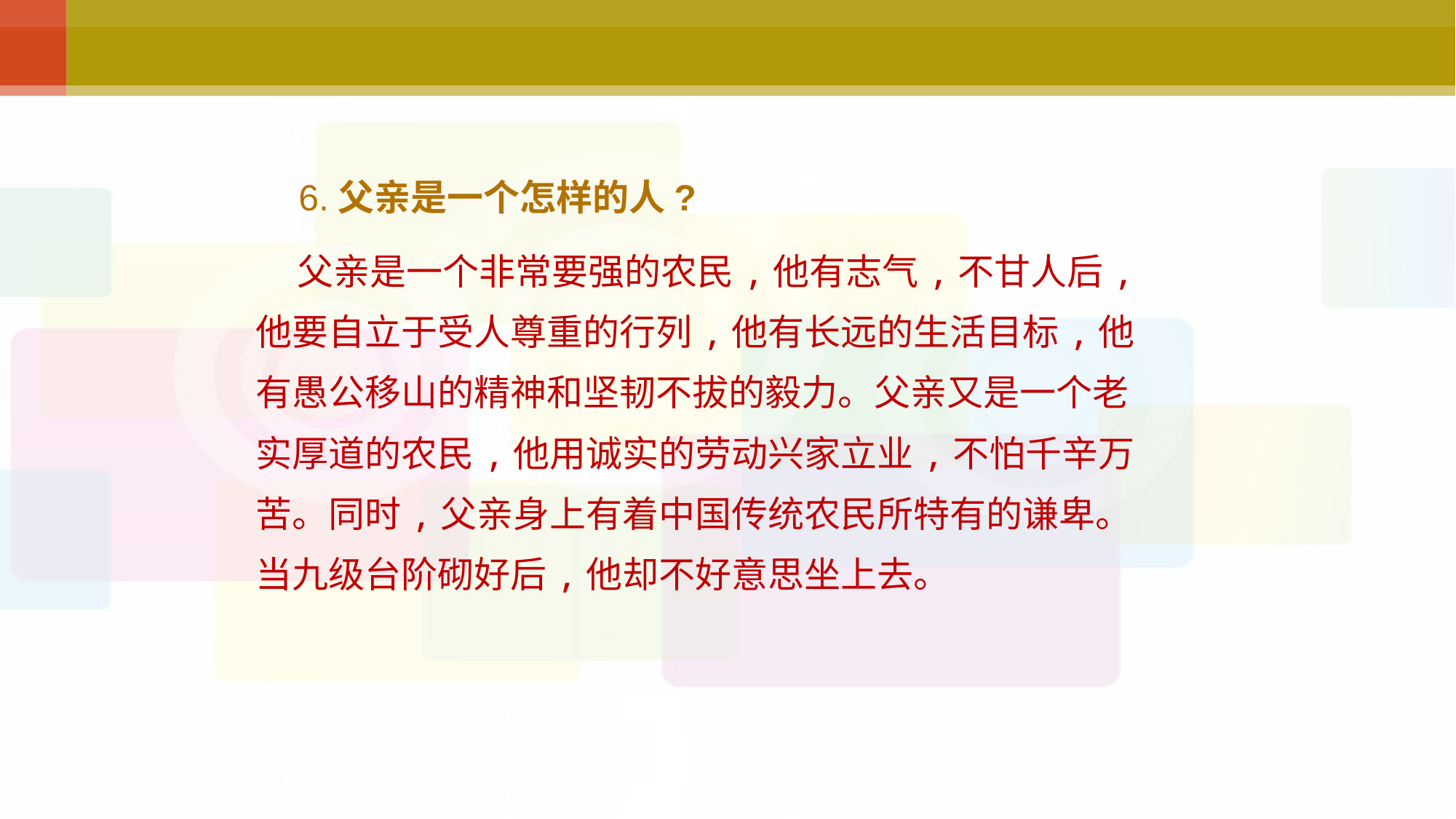

6.父亲是一个怎样的人?
    父亲是一个非常要强的农民,他有志气,不甘人后,他要自立于受人尊重的行列,他有长远的生活目标,他有愚公移山的精神和坚韧不拔的毅力。父亲又是一个老实厚道的农民,他用诚实的劳动兴家立业,不怕千辛万苦。同时,父亲身上有着中国传统农民所特有的谦卑。当九级台阶砌好后,他却不好意思坐上去。